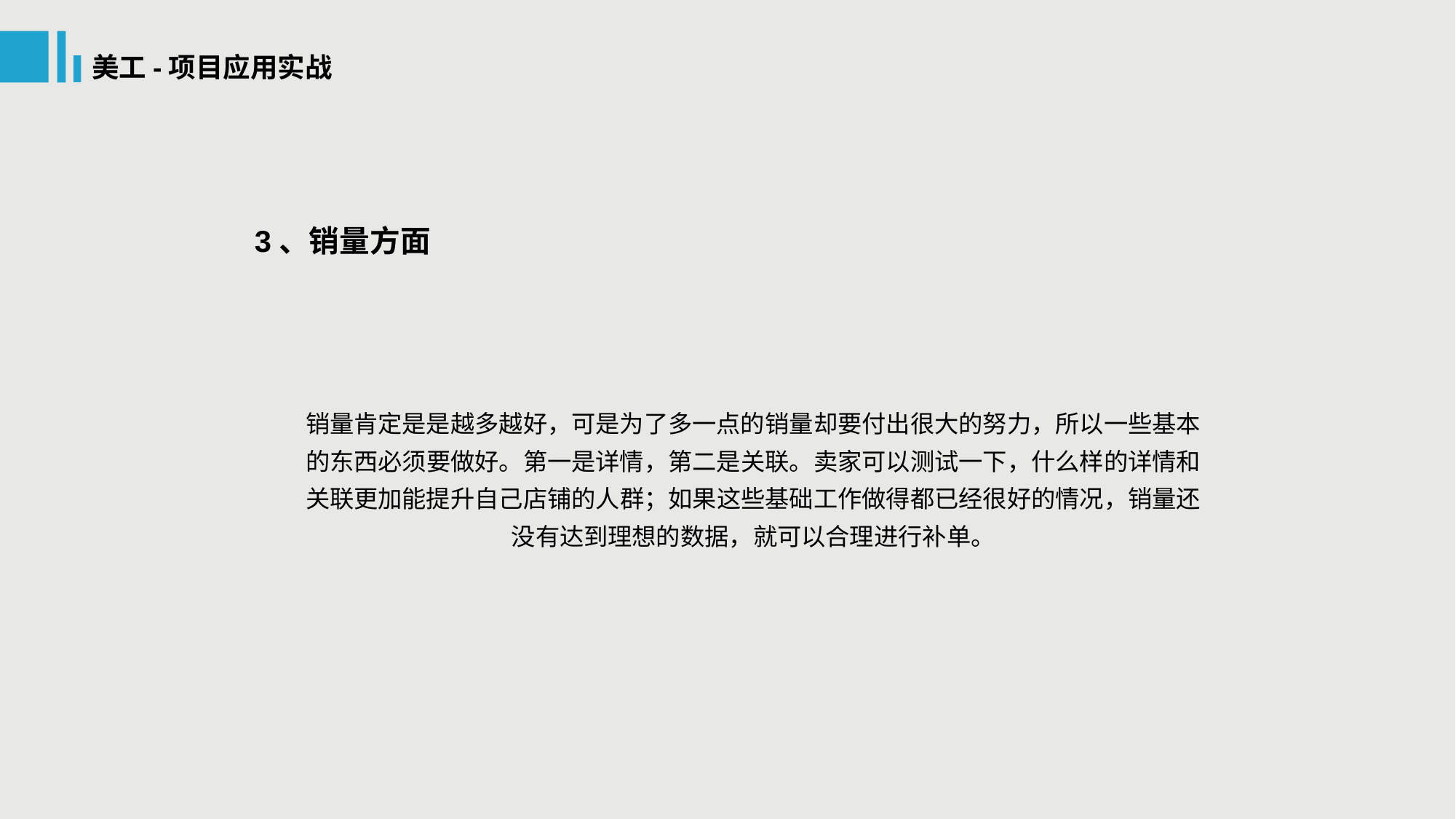

美工-项目应用实战
3、销量方面
销量肯定是是越多越好，可是为了多一点的销量却要付出很大的努力，所以一些基本的东西必须要做好。第一是详情，第二是关联。卖家可以测试一下，什么样的详情和关联更加能提升自己店铺的人群；如果这些基础工作做得都已经很好的情况，销量还没有达到理想的数据，就可以合理进行补单。
19